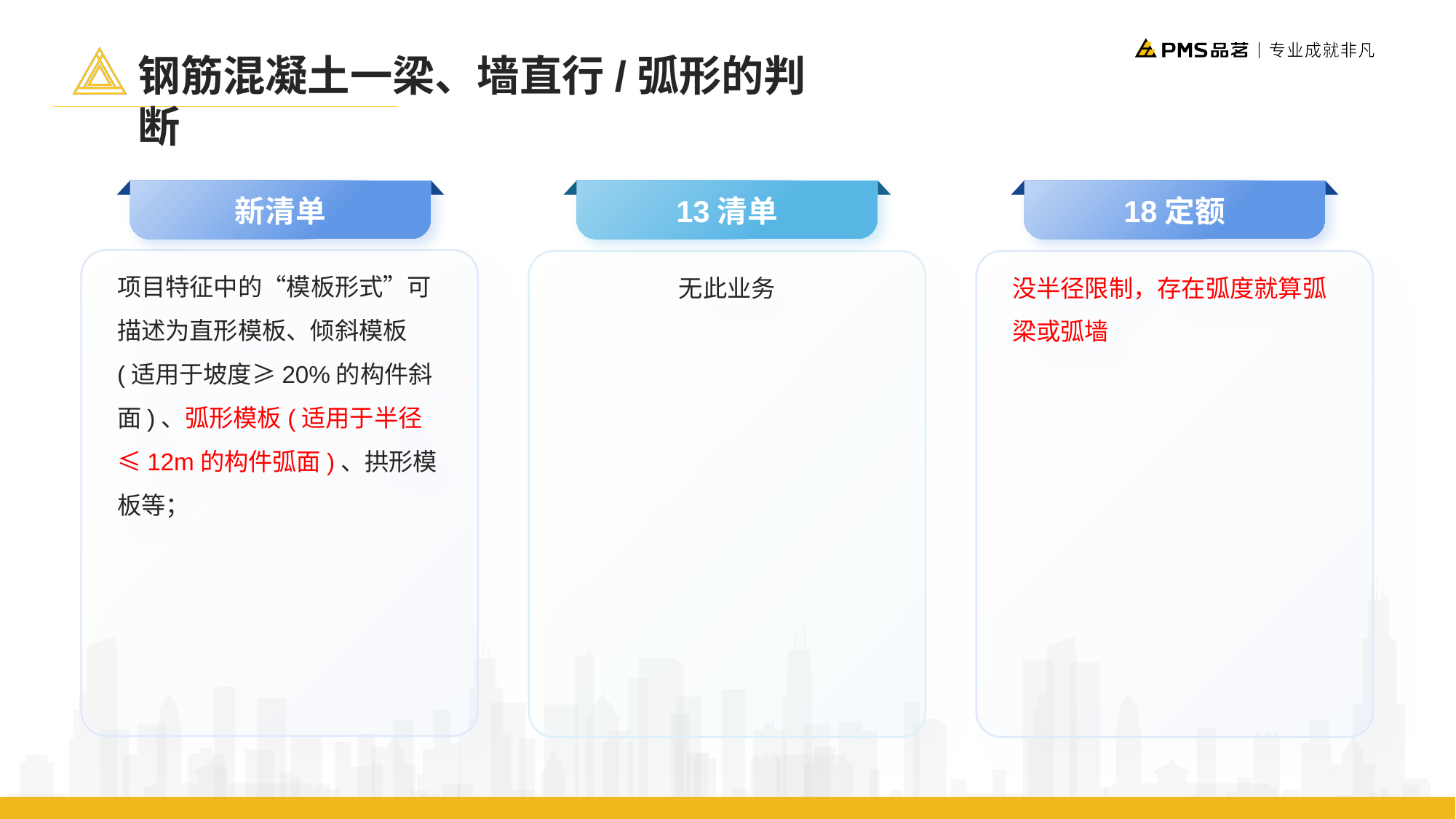

钢筋混凝土一梁、墙直行/弧形的判断

新清单

13清单

18定额

项目特征中的“模板形式”可描述为直形模板、倾斜模板(适用于坡度≥20%的构件斜面)、弧形模板(适用于半径≤12m的构件弧面)、拱形模板等；
无此业务
没半径限制，存在弧度就算弧梁或弧墙